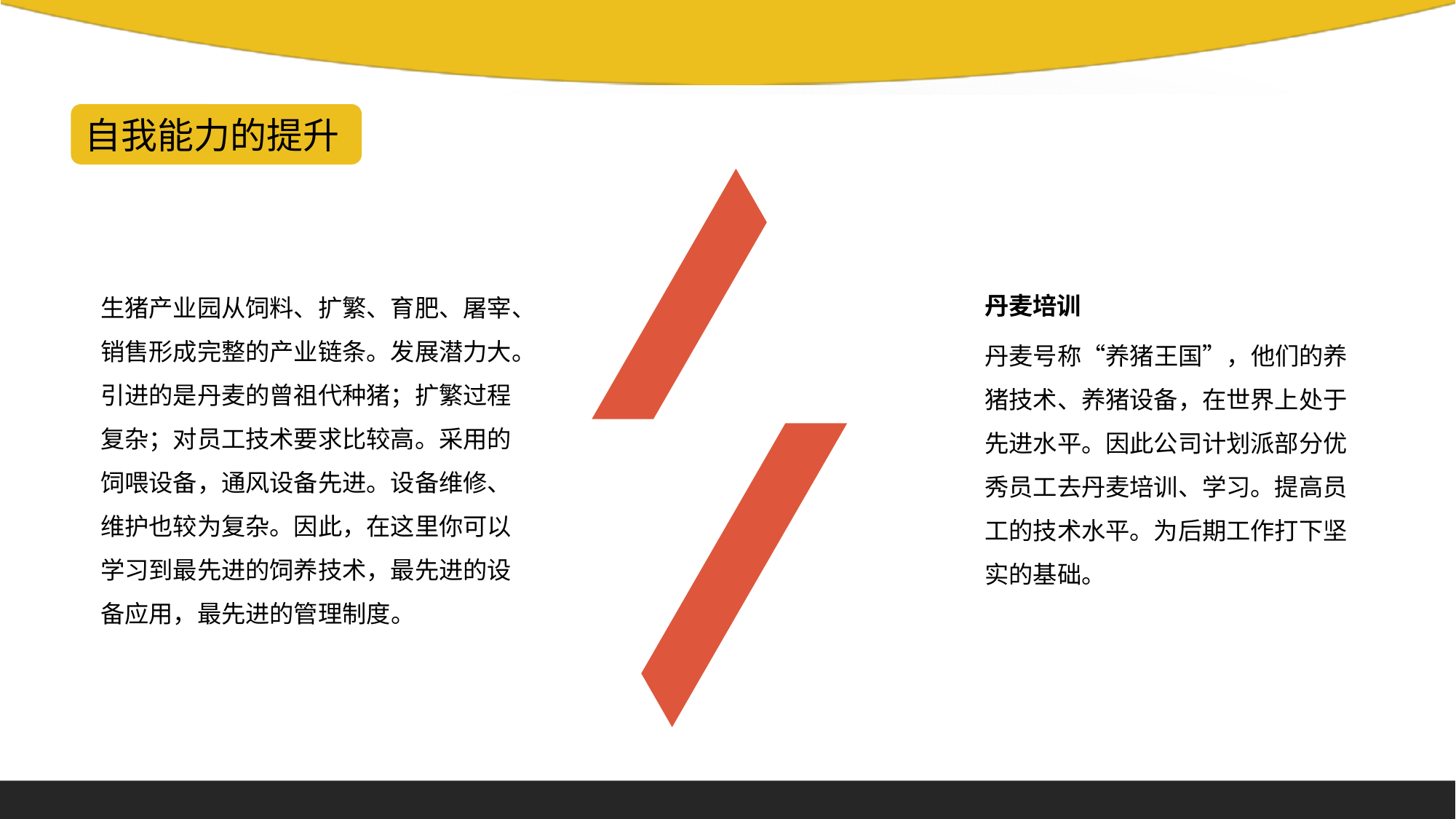

自我能力的提升

生猪产业园从饲料、扩繁、育肥、屠宰、销售形成完整的产业链条。发展潜力大。引进的是丹麦的曾祖代种猪；扩繁过程复杂；对员工技术要求比较高。采用的饲喂设备，通风设备先进。设备维修、维护也较为复杂。因此，在这里你可以学习到最先进的饲养技术，最先进的设备应用，最先进的管理制度。
丹麦培训
丹麦号称“养猪王国”，他们的养猪技术、养猪设备，在世界上处于先进水平。因此公司计划派部分优秀员工去丹麦培训、学习。提高员工的技术水平。为后期工作打下坚实的基础。